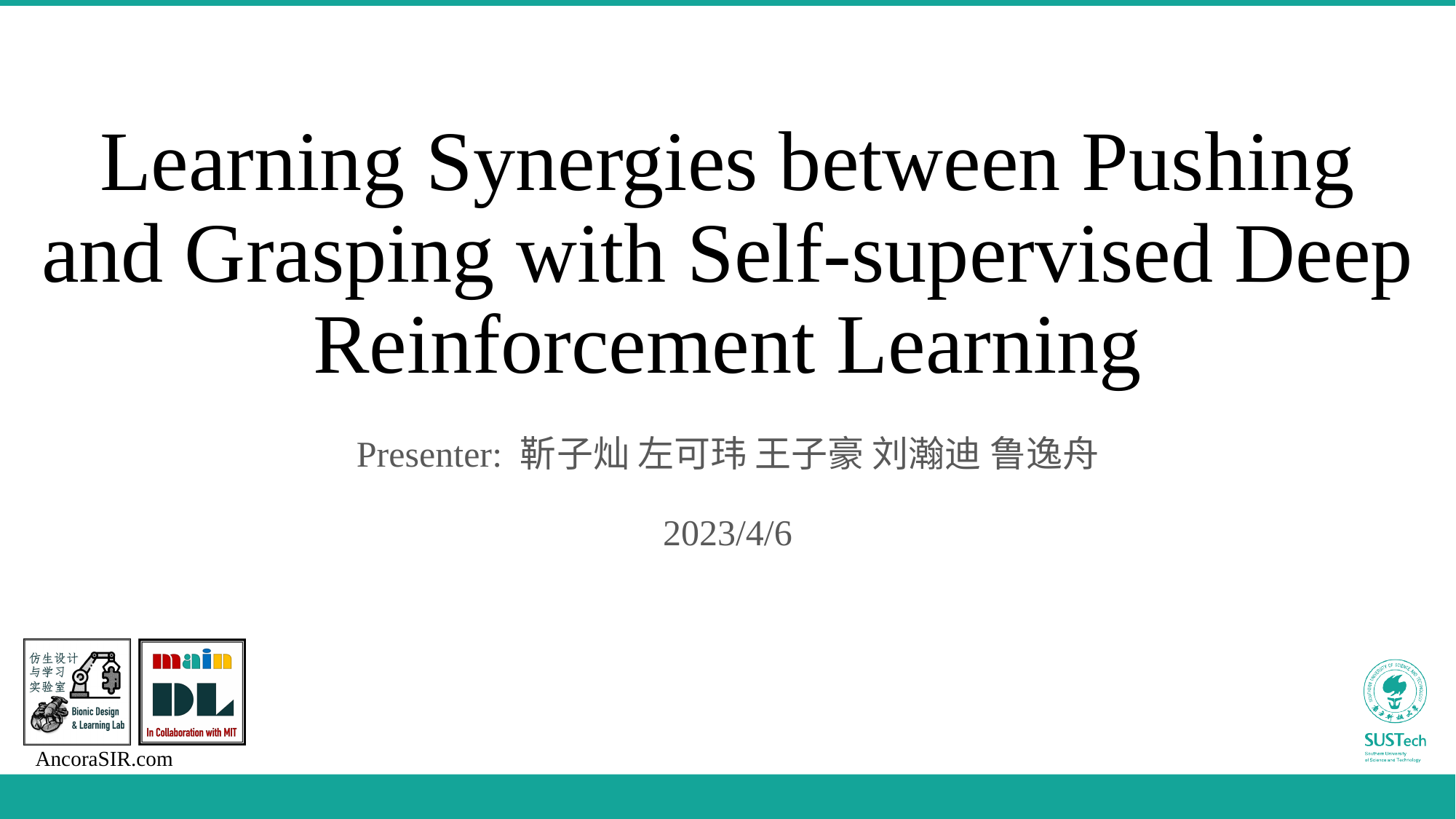

# Learning Synergies between Pushing and Grasping with Self-supervised Deep Reinforcement Learning
Presenter: 靳子灿 左可玮 王子豪 刘瀚迪 鲁逸舟

2023/4/6